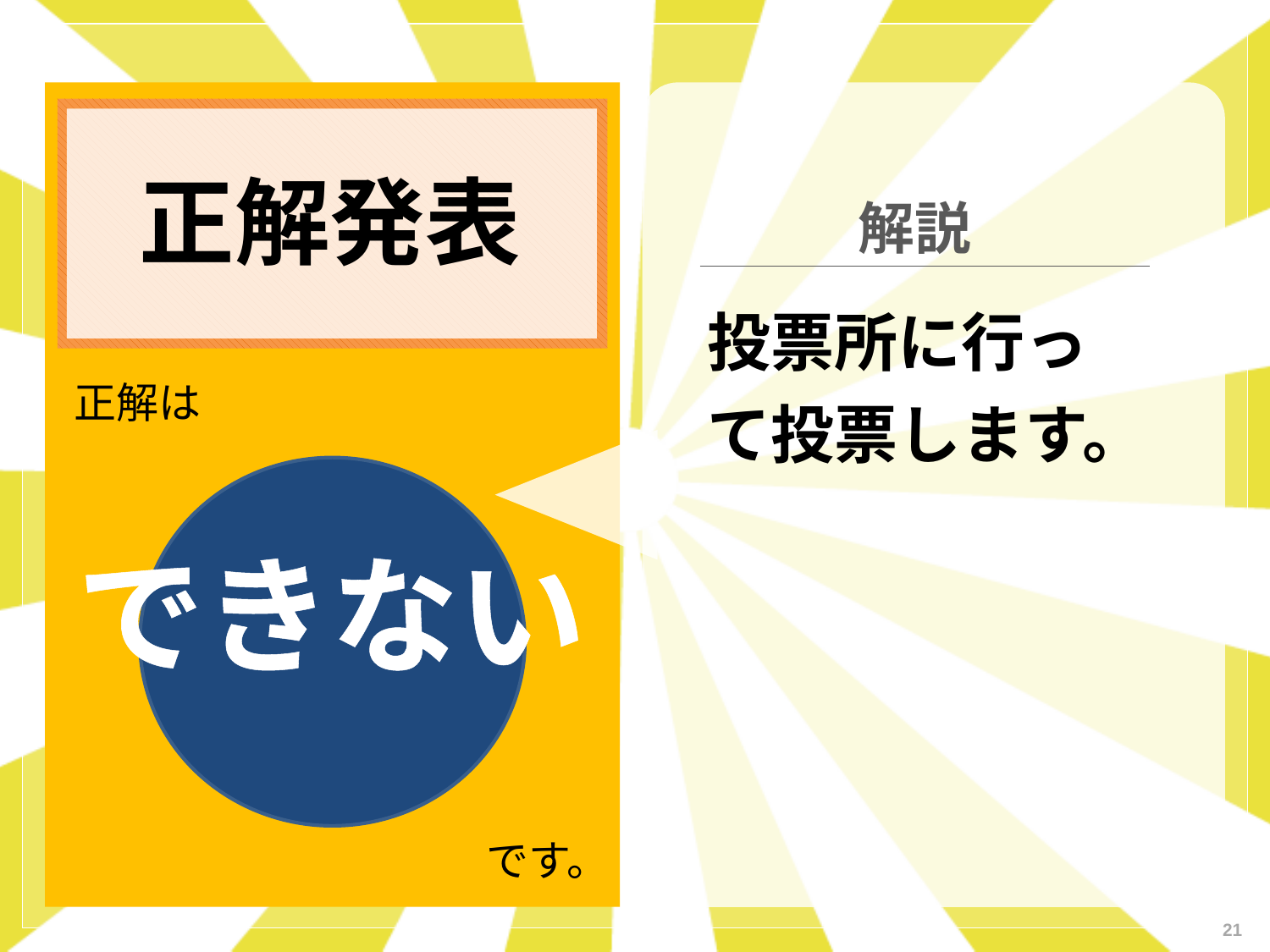

正解発表
解説
投票所に行って投票します。
正解は

できない
です。
21